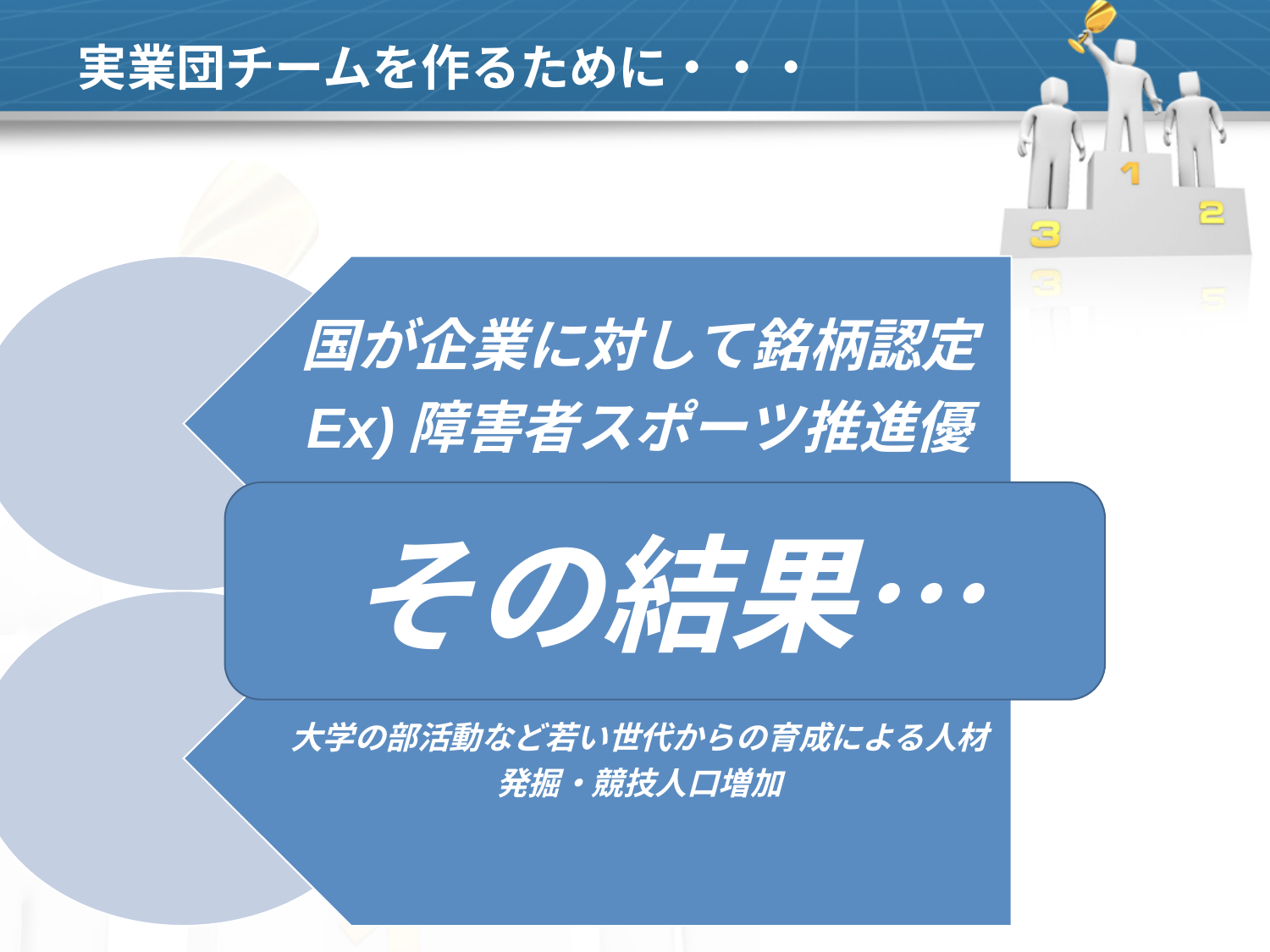

# 実業団チームを作るために・・・
国が企業に対して銘柄認定
Ex)障害者スポーツ推進優良企業
大学の部活動など若い世代からの育成による人材発掘・競技人口増加
その結果…